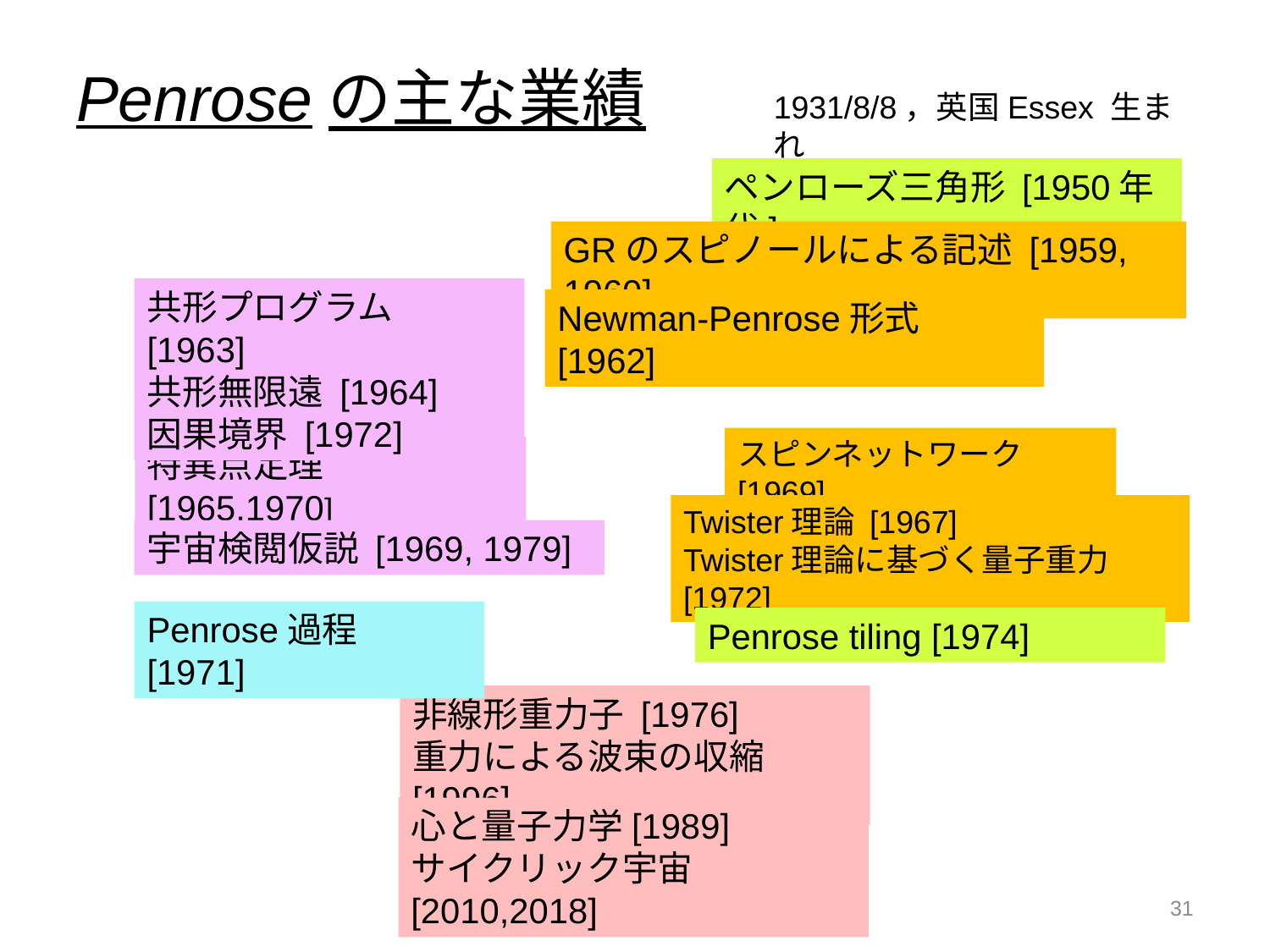

# Penroseの主な業績
1931/8/8，英国Essex 生まれ
ペンローズ三角形 [1950年代]
GRのスピノールによる記述 [1959, 1960]
共形プログラム [1963]
共形無限遠 [1964]
因果境界 [1972]
Newman-Penrose形式 [1962]
スピンネットワーク [1969]
特異点定理 [1965,1970]
Twister理論 [1967]
Twister理論に基づく量子重力 [1972]
宇宙検閲仮説 [1969, 1979]
Penrose過程 [1971]
Penrose tiling [1974]
非線形重力子 [1976]
重力による波束の収縮 [1996]
心と量子力学[1989]
サイクリック宇宙 [2010,2018]
31